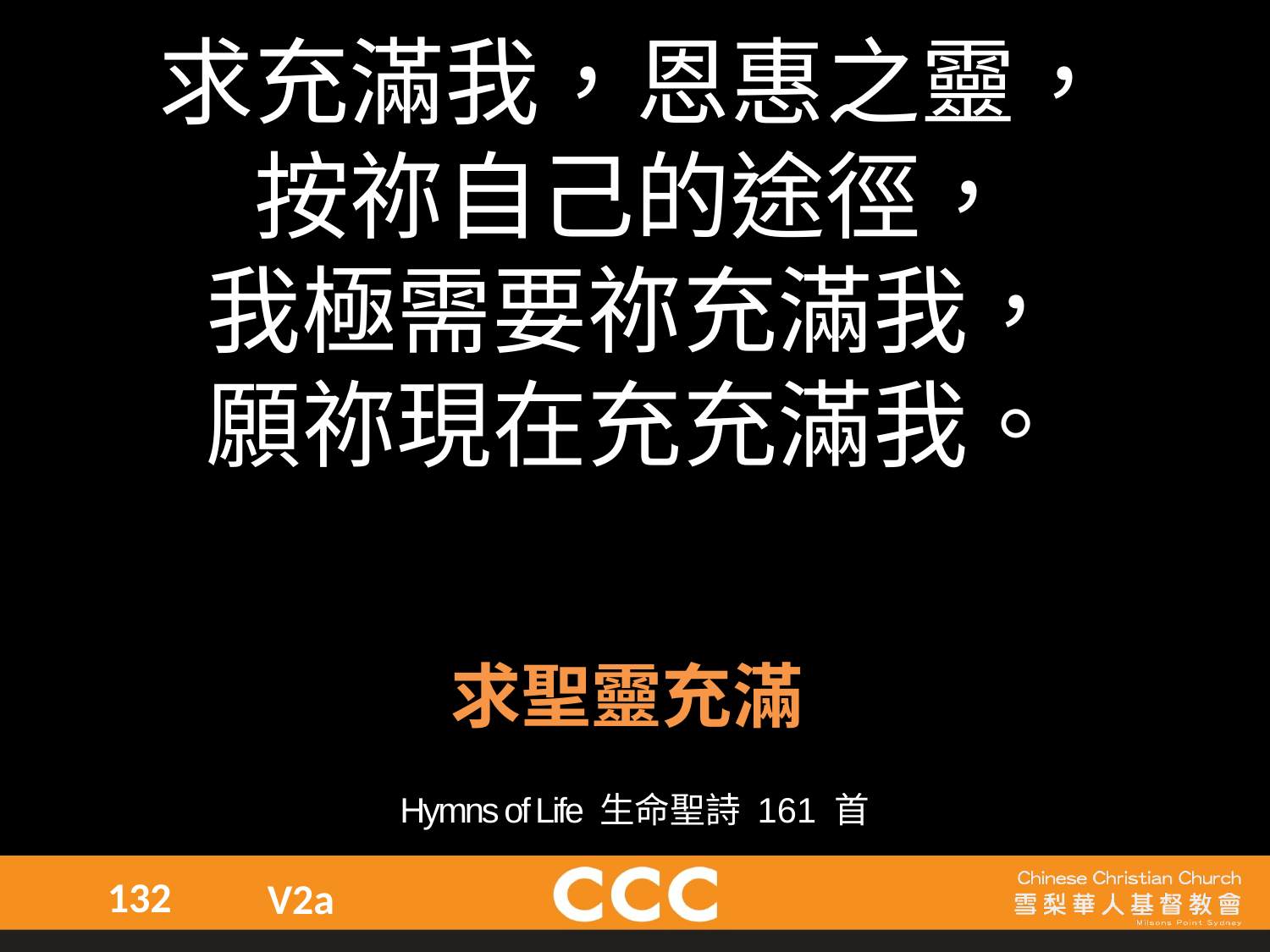

求充滿我，恩惠之靈，
按祢自己的途徑，
我極需要祢充滿我，
願祢現在充充滿我。
求聖靈充滿
詩集：生命聖詩 286 版權屬宣道出版社所有
Hymns of Life 生命聖詩 161 首
132
V2a